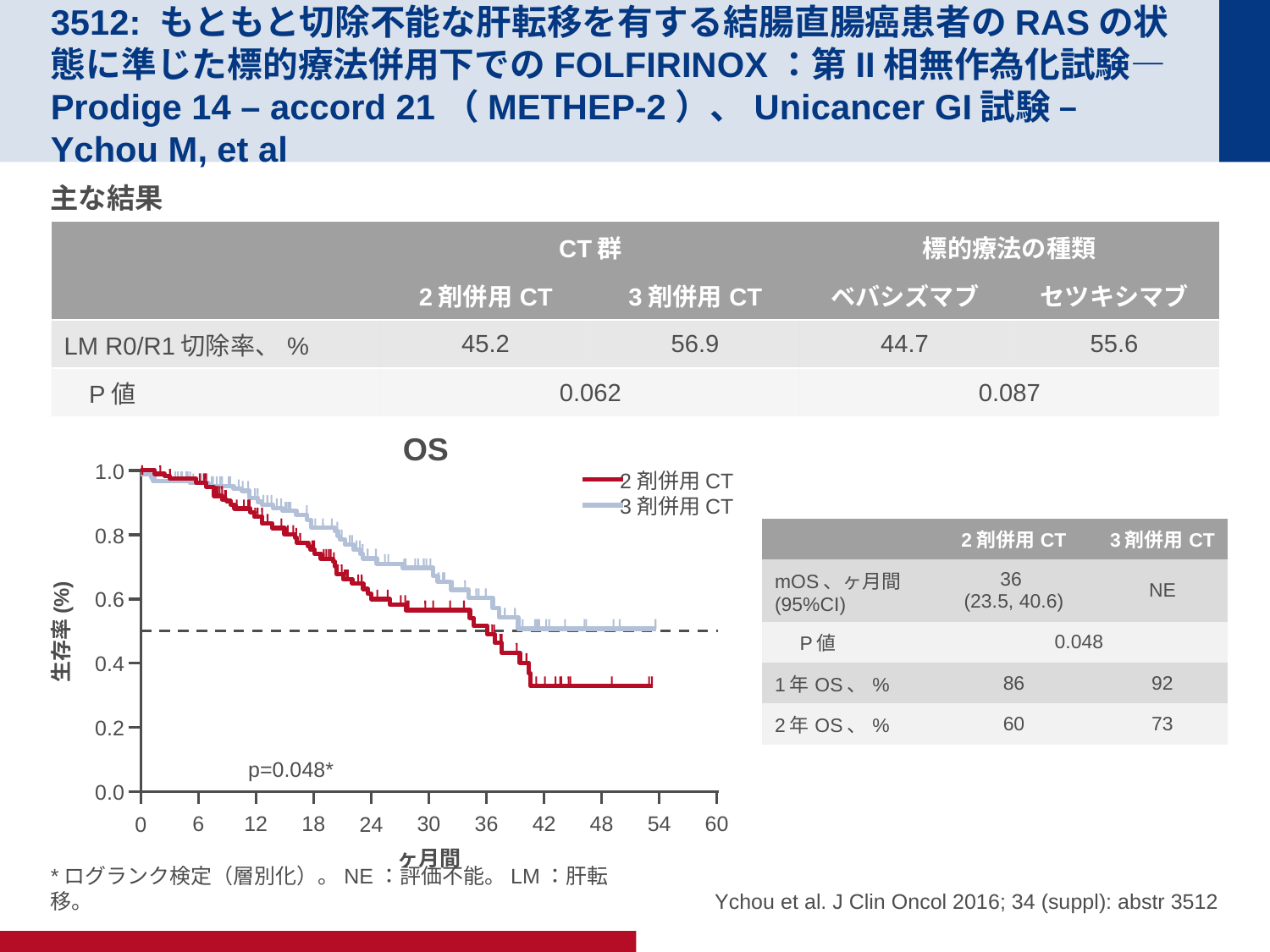

# 3512: もともと切除不能な肝転移を有する結腸直腸癌患者のRASの状態に準じた標的療法併用下でのFOLFIRINOX：第II相無作為化試験—Prodige 14 – accord 21（METHEP-2）、Unicancer GI試験 – Ychou M, et al
主な結果

|  | CT群 |  | 標的療法の種類 |  |
| --- | --- | --- | --- | --- |
|  | 2剤併用CT | 3剤併用CT | ベバシズマブ | セツキシマブ |
| LM R0/R1切除率、% | 45.2 | 56.9 | 44.7 | 55.6 |
| P値 | 0.062 |  | 0.087 |  |
OS
1.0

2剤併用CT
3剤併用CT

0.8
0.6
生存率(%)
0.4
0.2
p=0.048*
0.0
6
12
18
30
36
42
48
54
60
0
24
ヶ月間
|  | 2剤併用CT | 3剤併用CT |
| --- | --- | --- |
| mOS、ヶ月間 (95%CI) | 36 (23.5, 40.6) | NE |
| P値 | 0.048 |  |
| 1年OS、% | 86 | 92 |
| 2年OS、% | 60 | 73 |
*ログランク検定（層別化）。NE：評価不能。LM：肝転移。
Ychou et al. J Clin Oncol 2016; 34 (suppl): abstr 3512